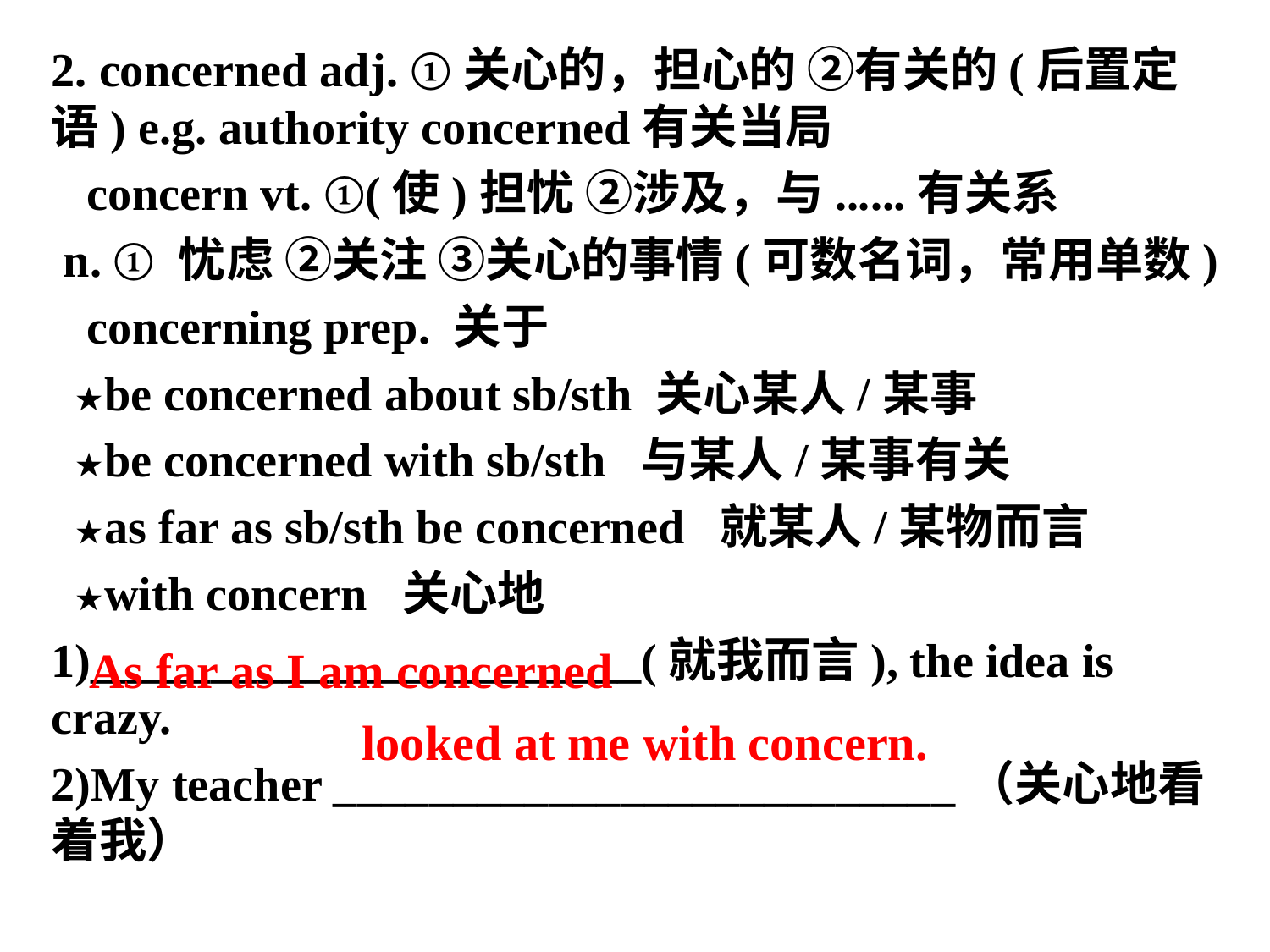

2. concerned adj. ①关心的，担心的 ②有关的(后置定语) e.g. authority concerned有关当局
   concern vt. ①(使)担忧 ②涉及，与......有关系
 n. ① 忧虑 ②关注 ③关心的事情(可数名词，常用单数)
   concerning prep. 关于
  ★be concerned about sb/sth 关心某人/某事
  ★be concerned with sb/sth  与某人/某事有关
  ★as far as sb/sth be concerned  就某人/某物而言
  ★with concern  关心地
1)_______________________(就我而言), the idea is crazy.
2)My teacher __________________________（关心地看着我）

As far as I am concerned
looked at me with concern.